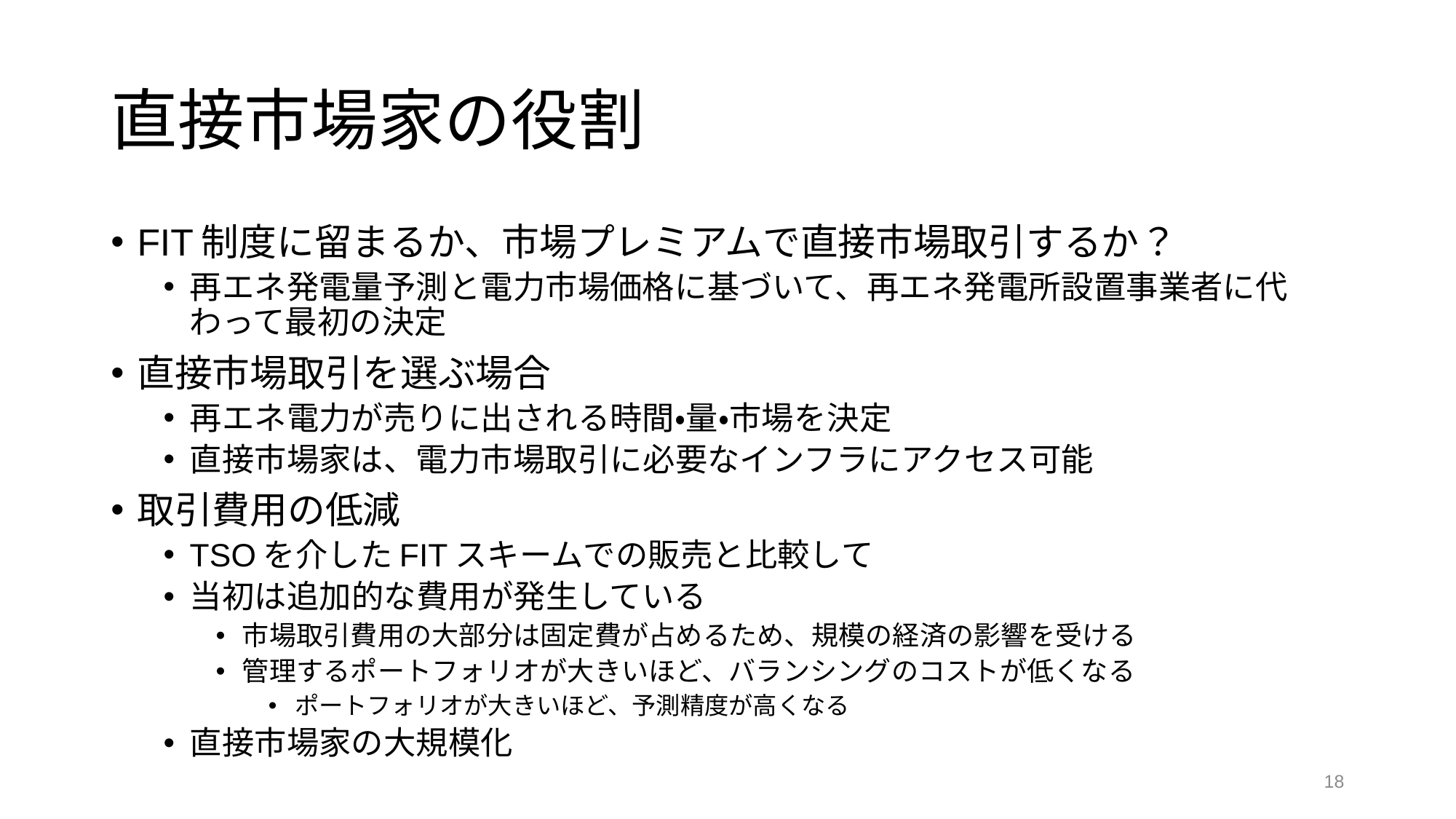

# 直接市場家の役割
FIT制度に留まるか、市場プレミアムで直接市場取引するか？
再エネ発電量予測と電力市場価格に基づいて、再エネ発電所設置事業者に代わって最初の決定
直接市場取引を選ぶ場合
再エネ電力が売りに出される時間・量・市場を決定
直接市場家は、電力市場取引に必要なインフラにアクセス可能
取引費用の低減
TSOを介したFITスキームでの販売と比較して
当初は追加的な費用が発生している
市場取引費用の大部分は固定費が占めるため、規模の経済の影響を受ける
管理するポートフォリオが大きいほど、バランシングのコストが低くなる
ポートフォリオが大きいほど、予測精度が高くなる
直接市場家の大規模化

18